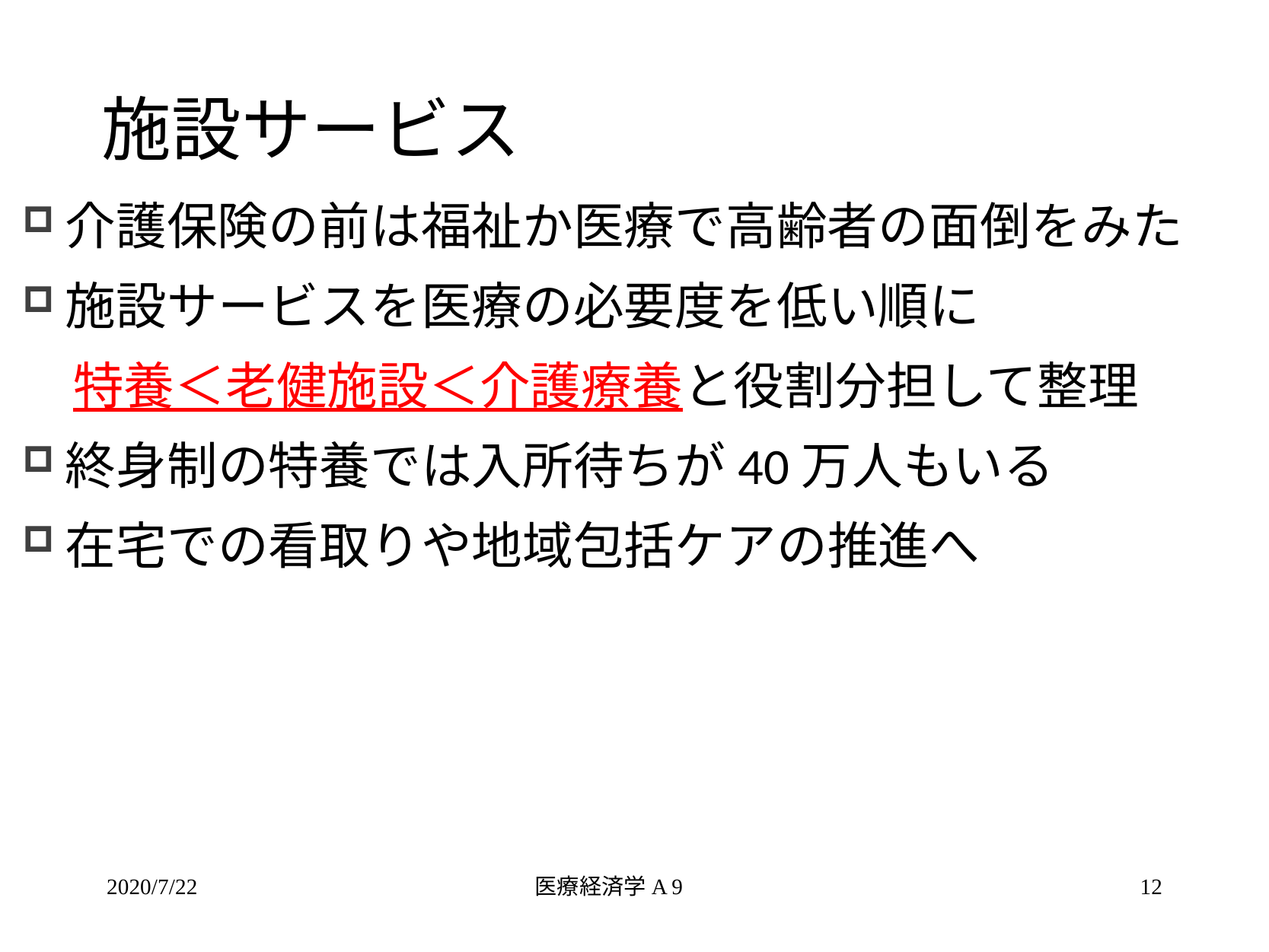

# 施設サービス
介護保険の前は福祉か医療で高齢者の面倒をみた
施設サービスを医療の必要度を低い順に
　特養＜老健施設＜介護療養と役割分担して整理
終身制の特養では入所待ちが40万人もいる
在宅での看取りや地域包括ケアの推進へ

2020/7/22
医療経済学A 9
12